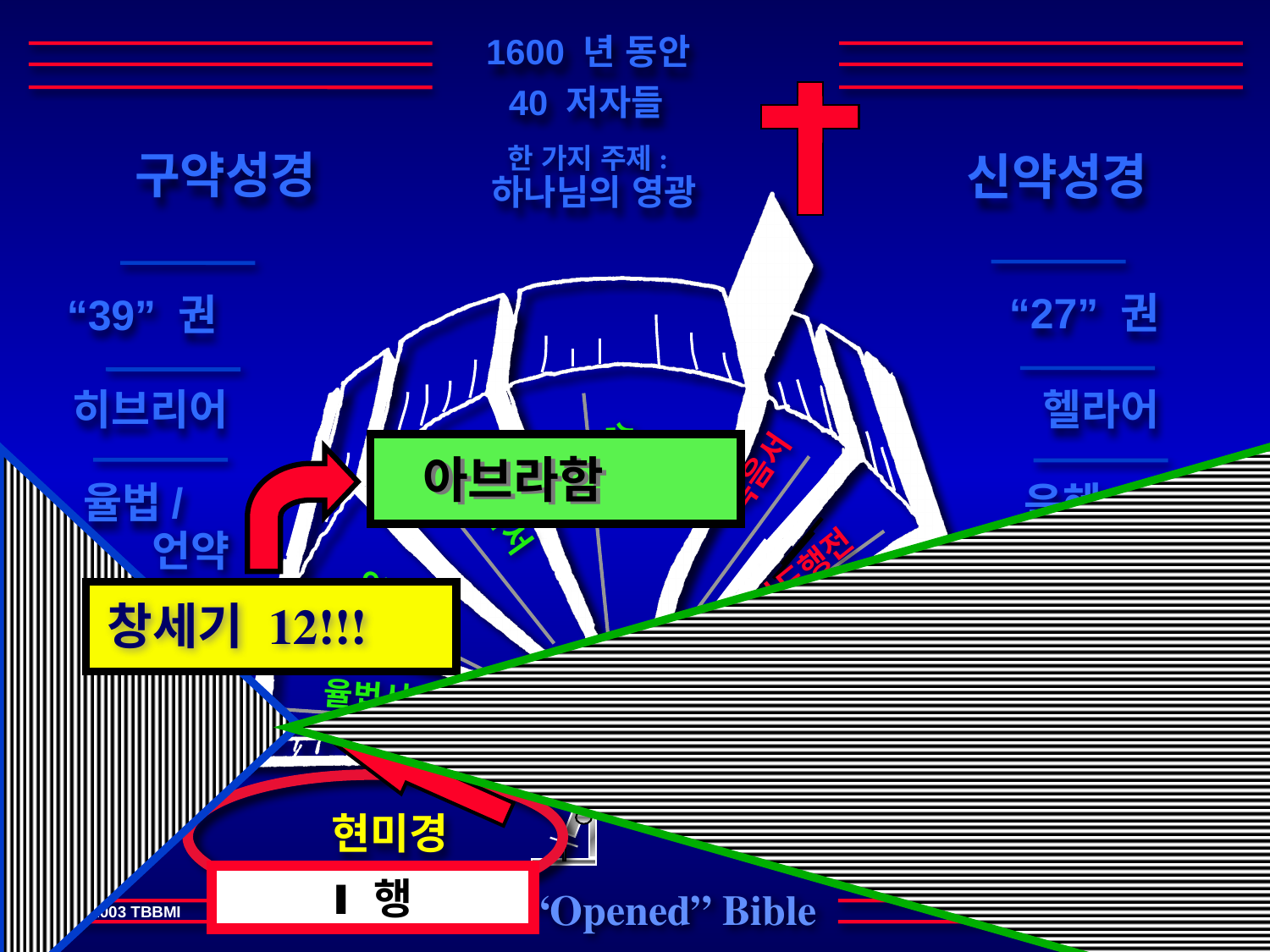

1600 년 동안
40 저자들
한 가지 주제:
하나님의 영광
  “27” 권
“39” 권

 구약성경
신약성경

       복음서
선지서
사도행전
시가서
   역사서
       서신서
율법서
               계시록

히브리어
헬라어

아브라함

아브라함

은혜/
율법/
        언약
               성취

창세기 12!!!

망원경
망원경

영원 과거
영원 미래

현미경
I 행

5
22